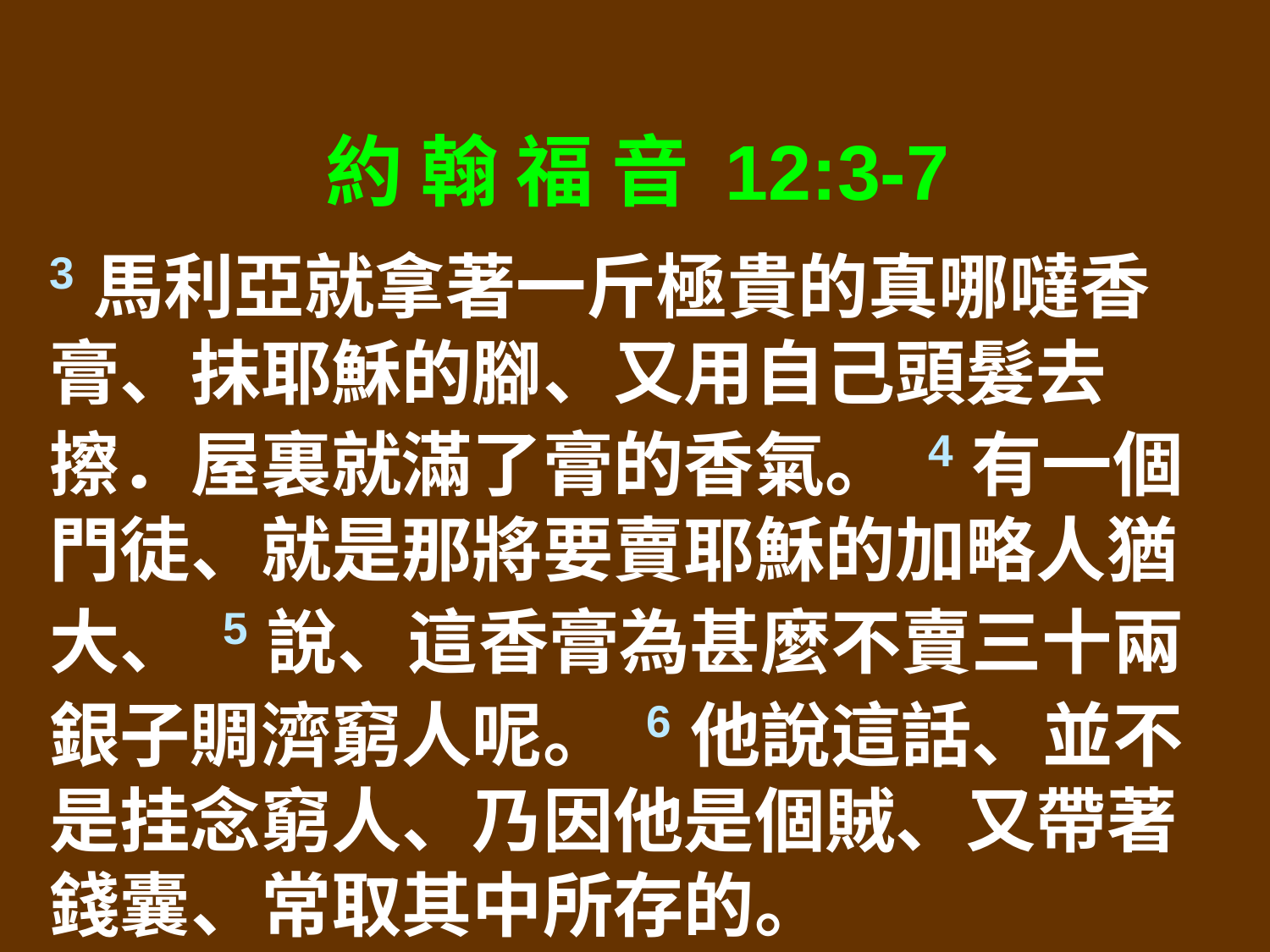

約 翰 福 音 12:3-7
3馬利亞就拿著一斤極貴的真哪噠香膏、抹耶穌的腳、又用自己頭髮去擦．屋裏就滿了膏的香氣。 4有一個門徒、就是那將要賣耶穌的加略人猶大、 5說、這香膏為甚麼不賣三十兩銀子賙濟窮人呢。 6他說這話、並不是挂念窮人、乃因他是個賊、又帶著錢囊、常取其中所存的。